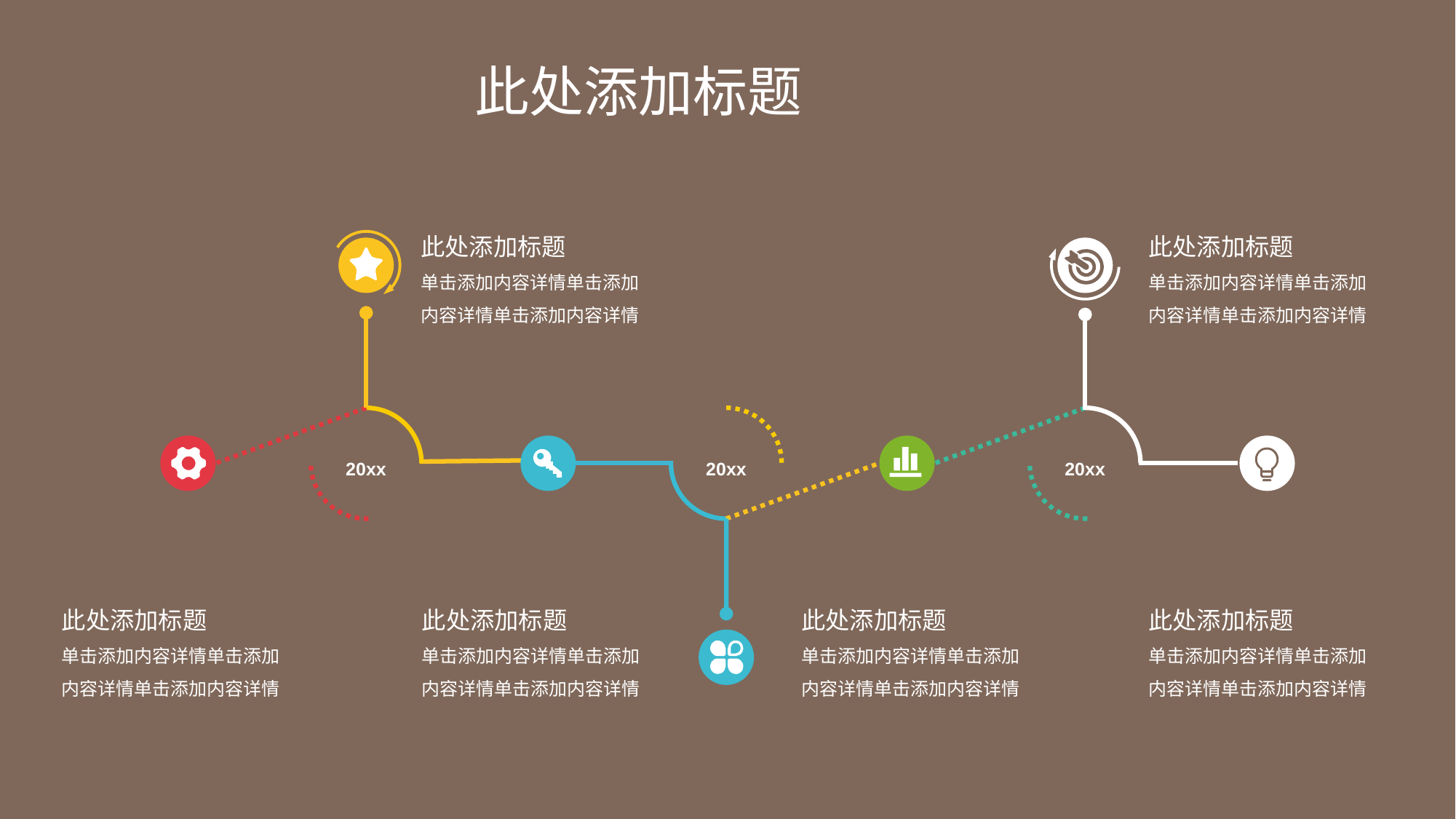

此处添加标题
此处添加标题
单击添加内容详情单击添加
内容详情单击添加内容详情
此处添加标题
单击添加内容详情单击添加
内容详情单击添加内容详情

20xx
20xx
20xx

此处添加标题
单击添加内容详情单击添加
内容详情单击添加内容详情
此处添加标题
单击添加内容详情单击添加
内容详情单击添加内容详情
此处添加标题
单击添加内容详情单击添加
内容详情单击添加内容详情
此处添加标题
单击添加内容详情单击添加
内容详情单击添加内容详情